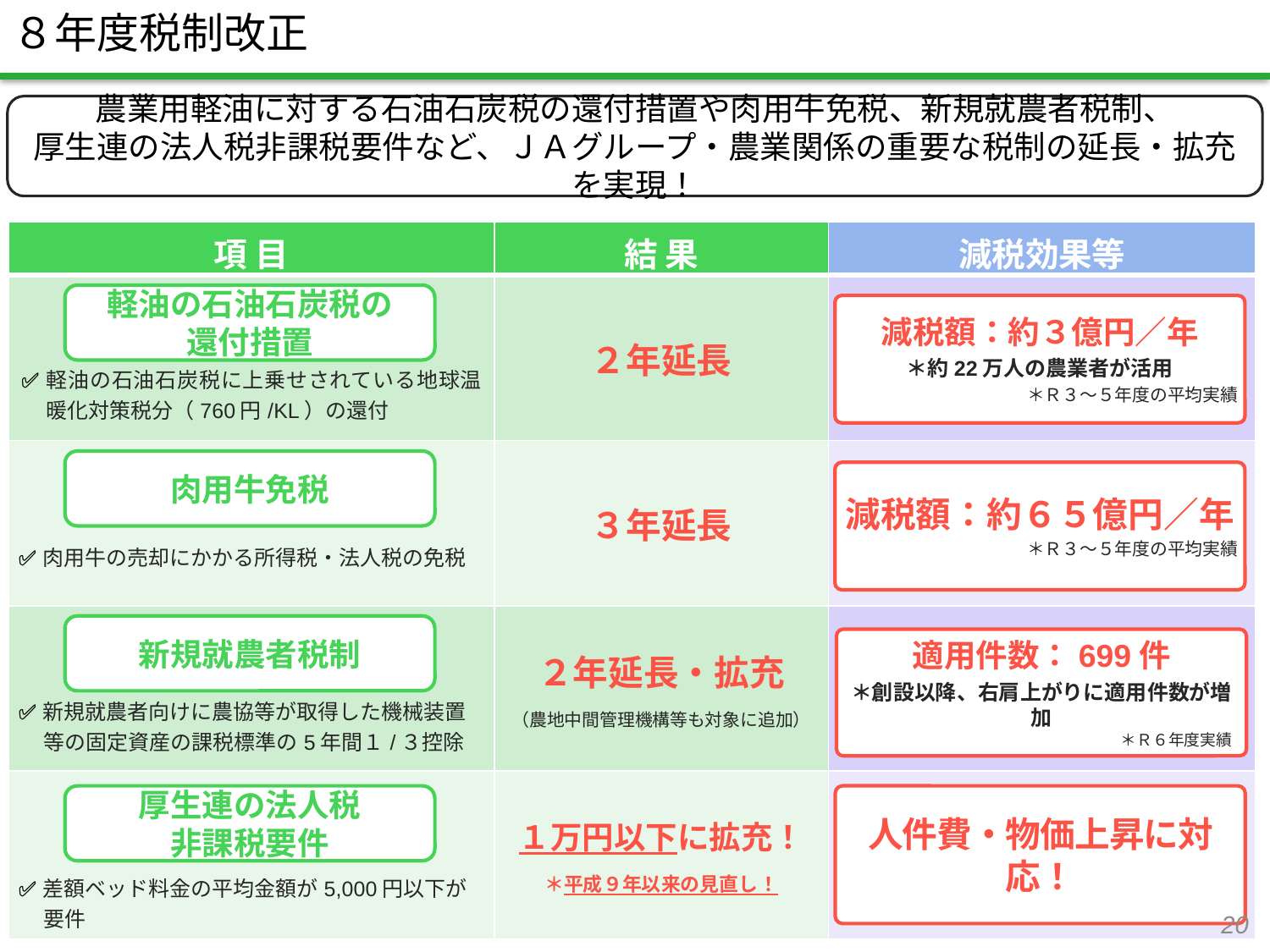

８年度税制改正
農業用軽油に対する石油石炭税の還付措置や肉用牛免税、新規就農者税制、
厚生連の法人税非課税要件など、ＪＡグループ・農業関係の重要な税制の延長・拡充を実現！
| 項 目 | 結 果 | 減税効果等 |
| --- | --- | --- |
| ✅軽油の石油石炭税に上乗せされている地球温暖化対策税分（760円/KL）の還付 | ２年延長 |  |
| ✅肉用牛の売却にかかる所得税・法人税の免税 | ３年延長 |  |
| ✅新規就農者向けに農協等が取得した機械装置等の固定資産の課税標準の5年間１/３控除 | ２年延長・拡充 （農地中間管理機構等も対象に追加） |  |
| ✅差額ベッド料金の平均金額が5,000円以下が要件 | １万円以下に拡充！ ＊平成９年以来の見直し！ |  |
軽油の石油石炭税の
還付措置
減税額：約３億円／年
＊約22万人の農業者が活用
　　　＊Ｒ３～５年度の平均実績
肉用牛免税
減税額：約６５億円／年
　　　＊Ｒ３～５年度の平均実績
新規就農者税制
適用件数：699件
＊創設以降、右肩上がりに適用件数が増加
＊Ｒ６年度実績
厚生連の法人税
非課税要件
人件費・物価上昇に対応！
20